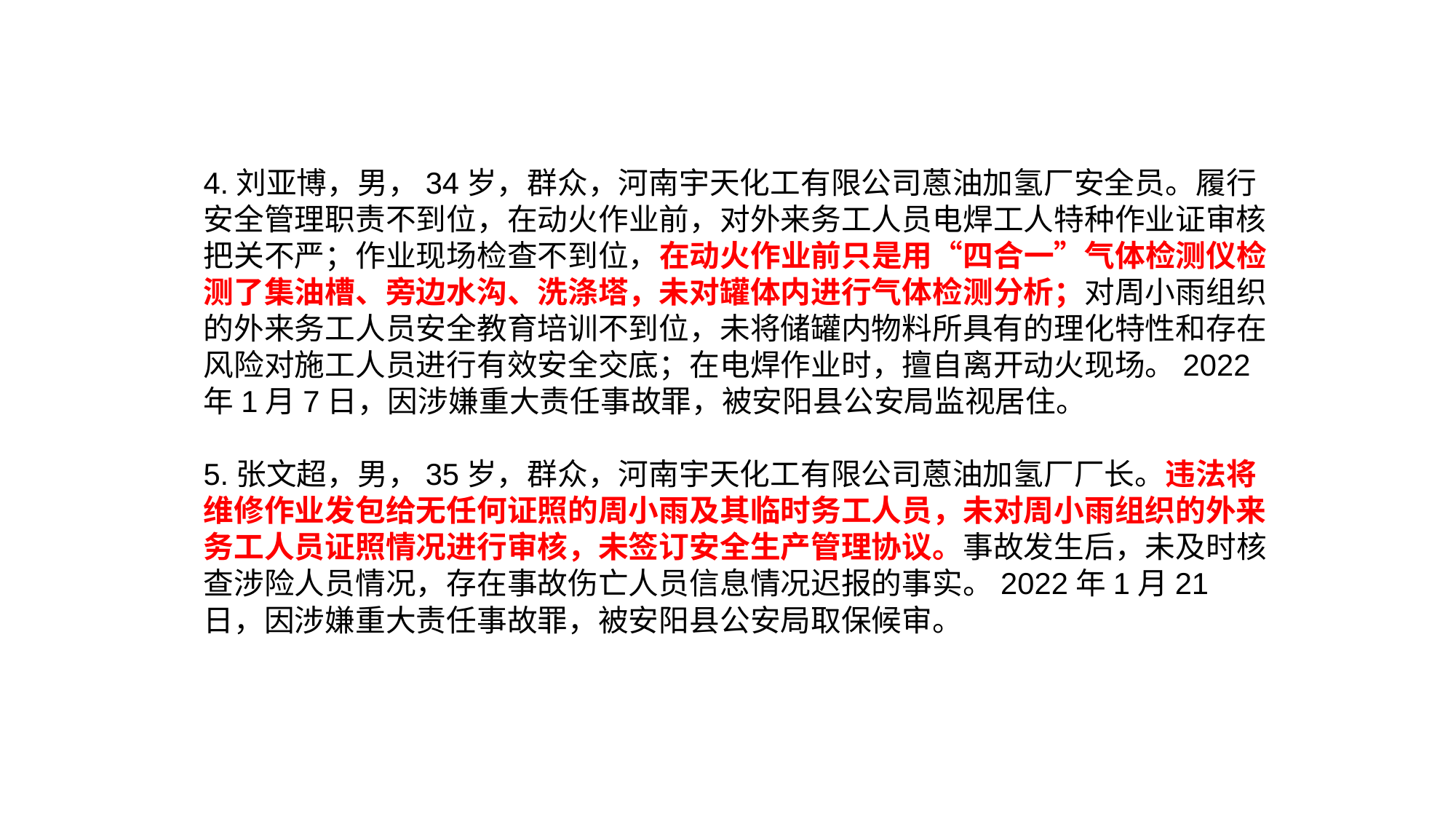

#
4.刘亚博，男，34岁，群众，河南宇天化工有限公司蒽油加氢厂安全员。履行安全管理职责不到位，在动火作业前，对外来务工人员电焊工人特种作业证审核把关不严；作业现场检查不到位，在动火作业前只是用“四合一”气体检测仪检测了集油槽、旁边水沟、洗涤塔，未对罐体内进行气体检测分析；对周小雨组织的外来务工人员安全教育培训不到位，未将储罐内物料所具有的理化特性和存在风险对施工人员进行有效安全交底；在电焊作业时，擅自离开动火现场。2022年1月7日，因涉嫌重大责任事故罪，被安阳县公安局监视居住。   5.张文超，男，35岁，群众，河南宇天化工有限公司蒽油加氢厂厂长。违法将维修作业发包给无任何证照的周小雨及其临时务工人员，未对周小雨组织的外来务工人员证照情况进行审核，未签订安全生产管理协议。事故发生后，未及时核查涉险人员情况，存在事故伤亡人员信息情况迟报的事实。2022年1月21日，因涉嫌重大责任事故罪，被安阳县公安局取保候审。